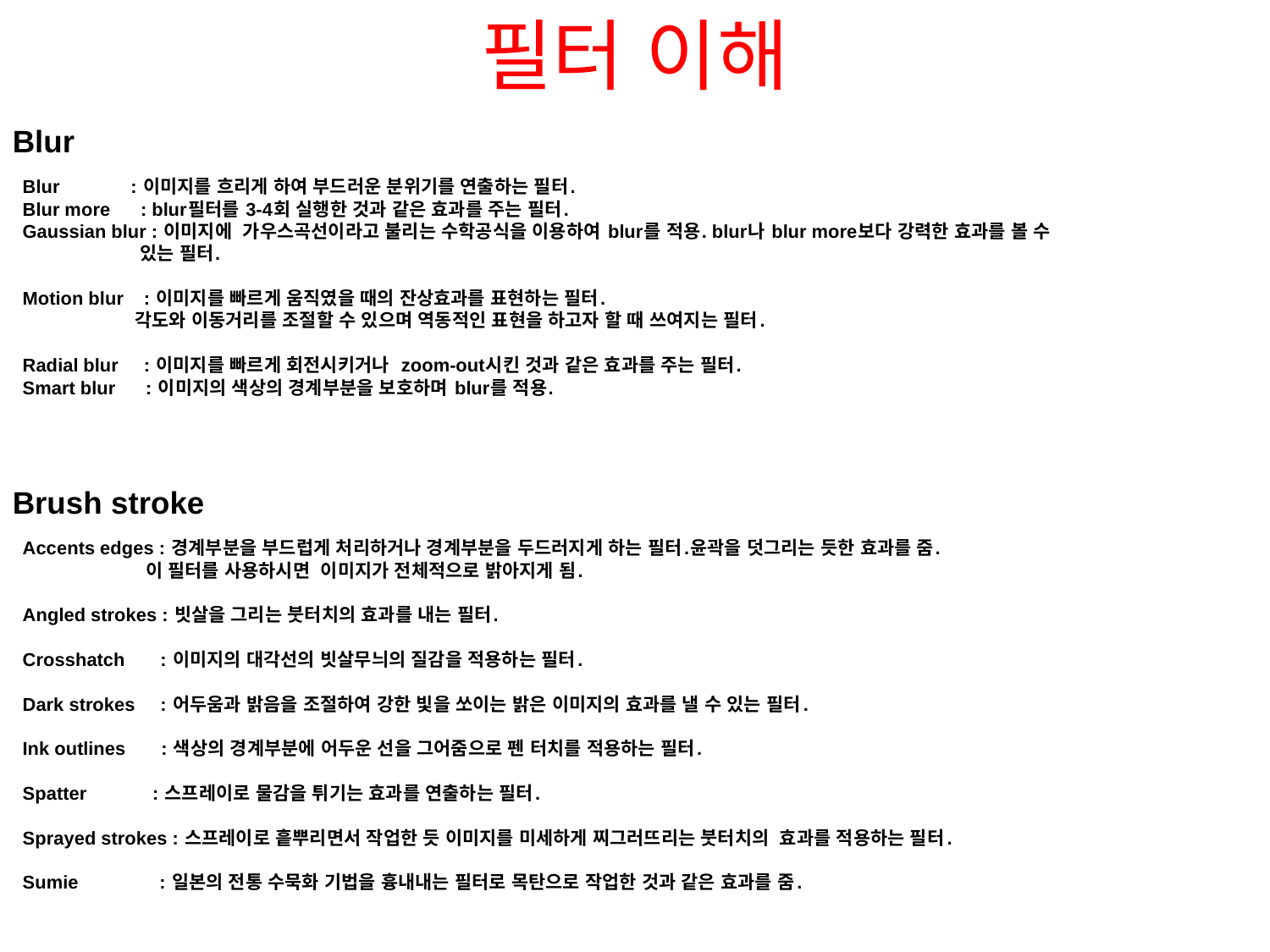

필터 이해

Blur
  Blur              : 이미지를 흐리게 하여 부드러운 분위기를 연출하는 필터.
  Blur more      : blur필터를 3-4회 실행한 것과 같은 효과를 주는 필터.
  Gaussian blur : 이미지에  가우스곡선이라고 불리는 수학공식을 이용하여 blur를 적용. blur나 blur more보다 강력한 효과를 볼 수
                        있는 필터.
  Motion blur    : 이미지를 빠르게 움직였을 때의 잔상효과를 표현하는 필터.
                       각도와 이동거리를 조절할 수 있으며 역동적인 표현을 하고자 할 때 쓰여지는 필터.
  Radial blur     : 이미지를 빠르게 회전시키거나  zoom-out시킨 것과 같은 효과를 주는 필터.
  Smart blur      : 이미지의 색상의 경계부분을 보호하며 blur를 적용.

Brush stroke
  Accents edges : 경계부분을 부드럽게 처리하거나 경계부분을 두드러지게 하는 필터.윤곽을 덧그리는 듯한 효과를 줌.
                         이 필터를 사용하시면  이미지가 전체적으로 밝아지게 됨.
  Angled strokes : 빗살을 그리는 붓터치의 효과를 내는 필터.
  Crosshatch       : 이미지의 대각선의 빗살무늬의 질감을 적용하는 필터.
  Dark strokes     : 어두움과 밝음을 조절하여 강한 빛을 쏘이는 밝은 이미지의 효과를 낼 수 있는 필터.
  Ink outlines       : 색상의 경계부분에 어두운 선을 그어줌으로 펜 터치를 적용하는 필터.
  Spatter             : 스프레이로 물감을 튀기는 효과를 연출하는 필터.
  Sprayed strokes : 스프레이로 흩뿌리면서 작업한 듯 이미지를 미세하게 찌그러뜨리는 붓터치의  효과를 적용하는 필터.
  Sumie                : 일본의 전통 수묵화 기법을 흉내내는 필터로 목탄으로 작업한 것과 같은 효과를 줌.